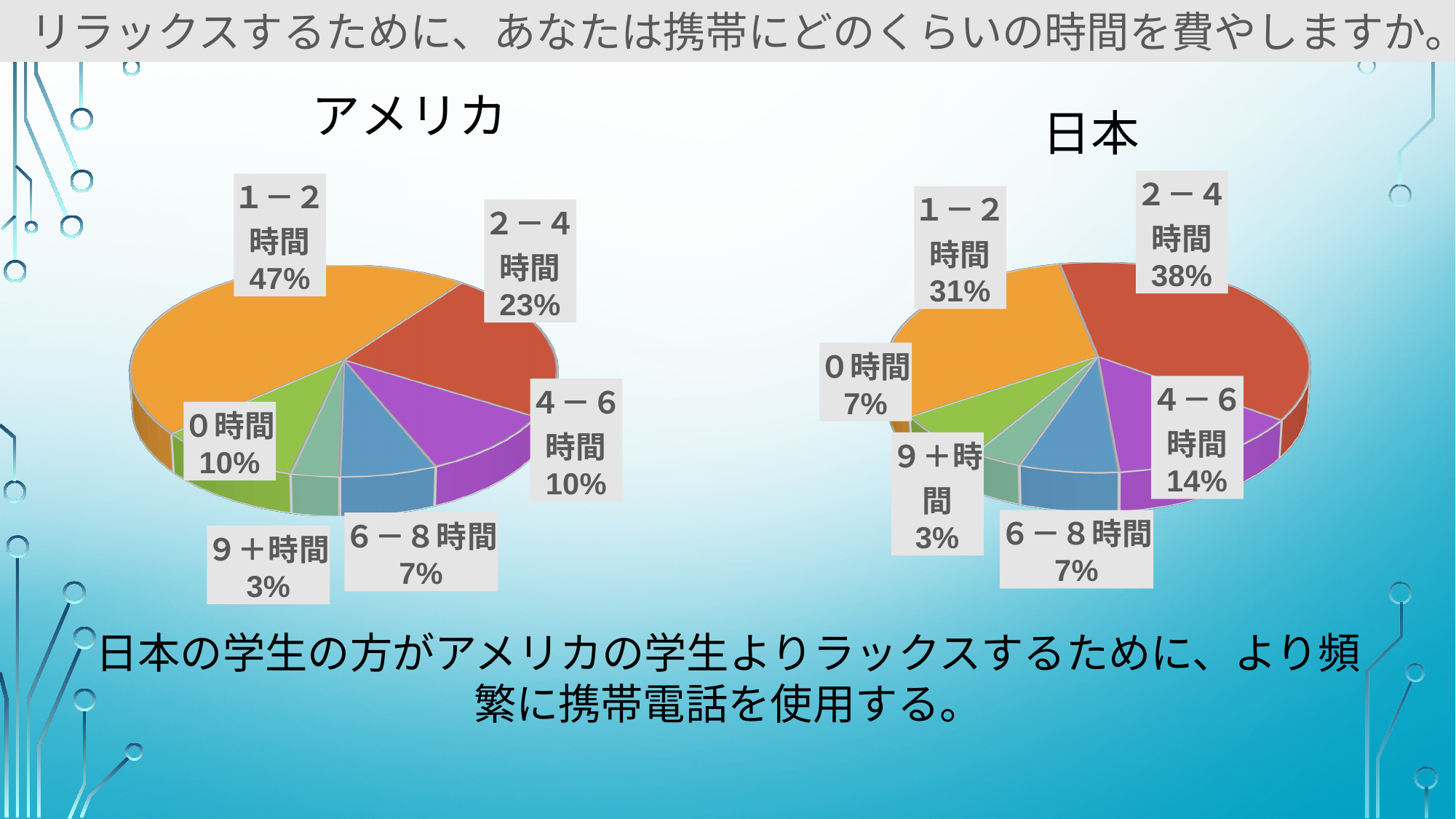

リラックスするために、あなたは携帯にどのくらいの時間を費やしますか。

[unsupported chart]

[unsupported chart]

日本の学生の方がアメリカの学生よりラックスするために、より頻繁に携帯電話を使用する。